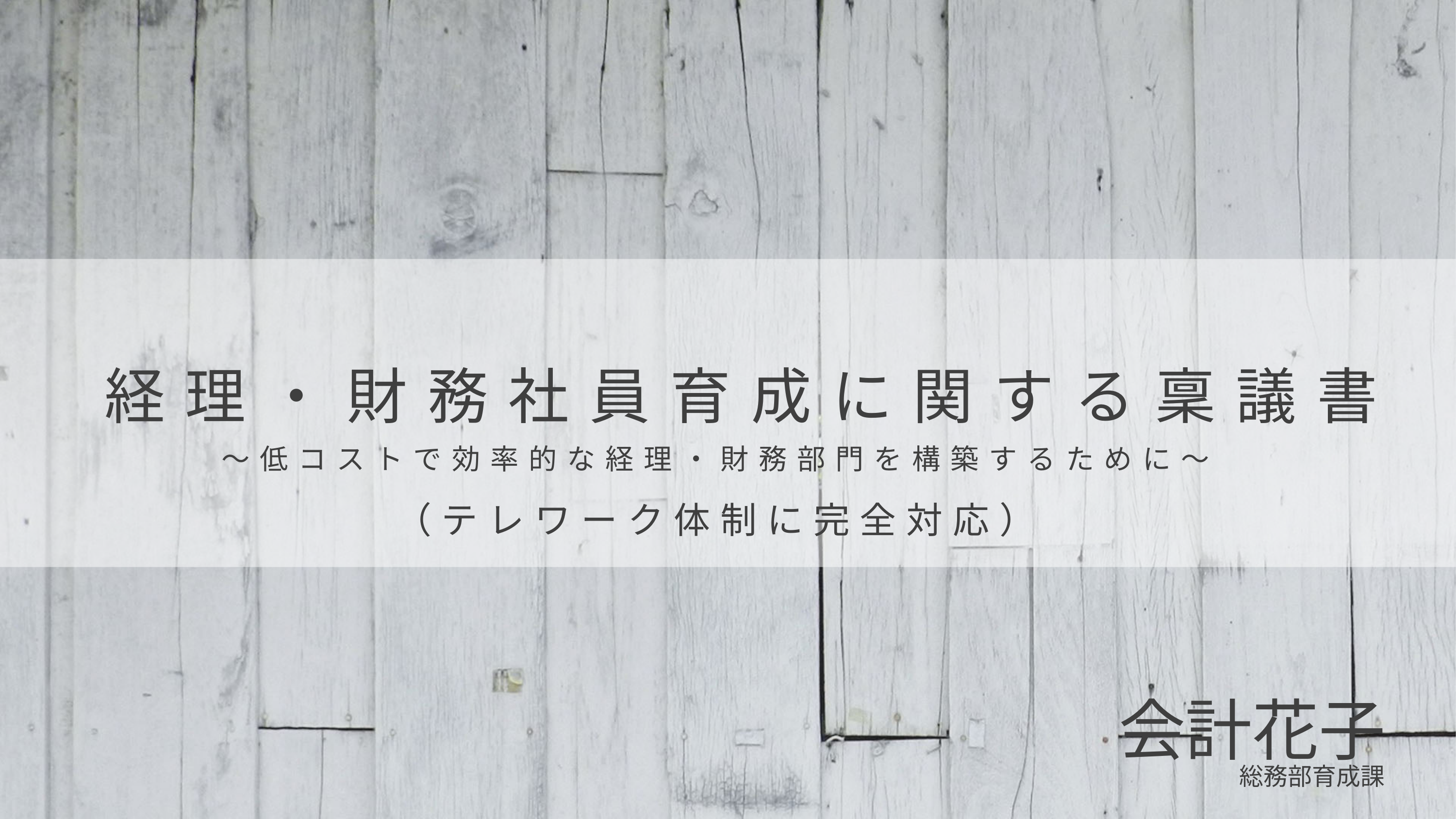

# 経理・財務社員育成に関する稟議書
〜低コストで効率的な経理・財務部門を構築するために〜

（テレワーク体制に完全対応）
会計花子
総務部育成課